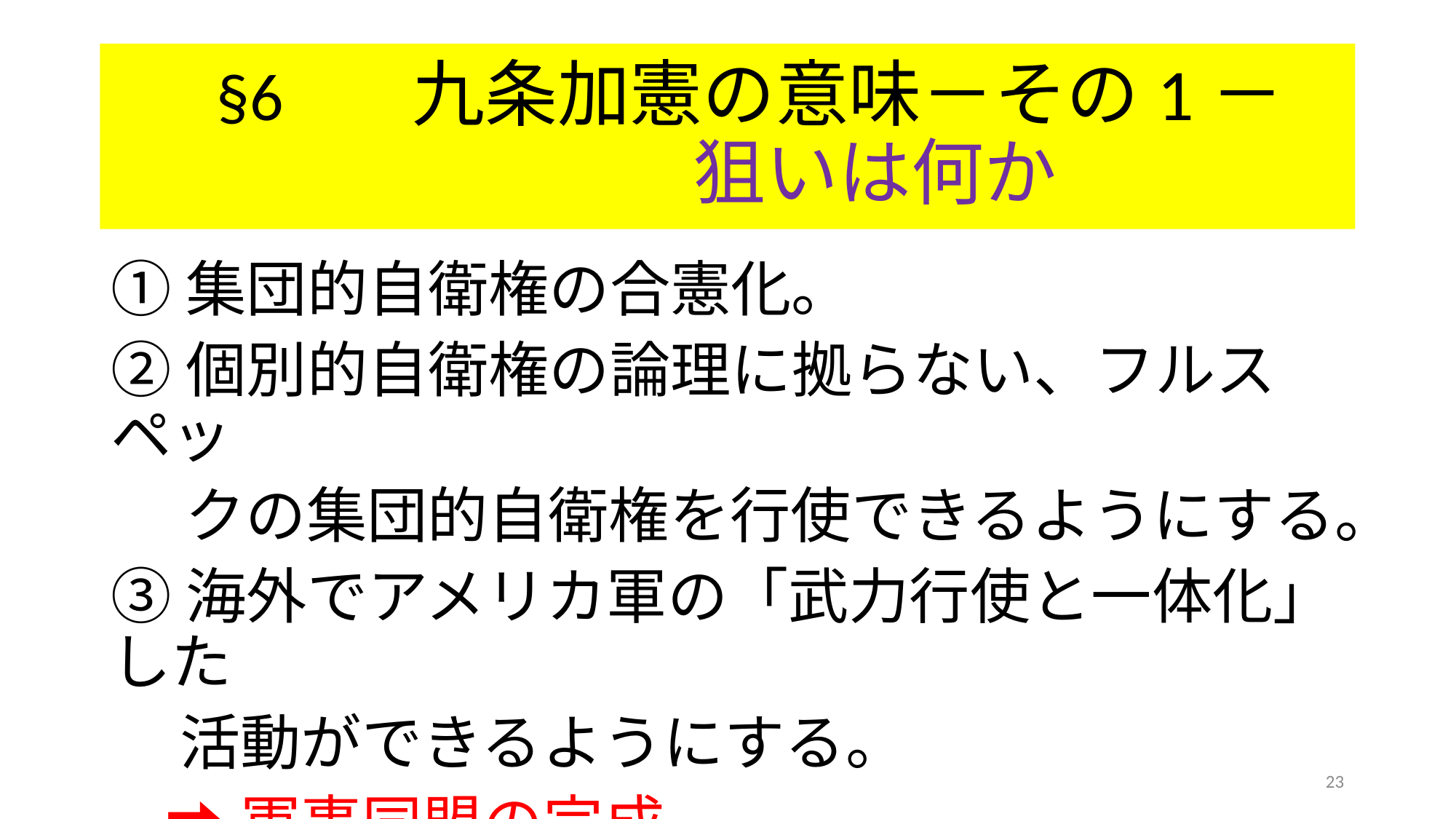

# §6   　九条加憲の意味－その1－ 　　　　　　　　狙いは何か
①集団的自衛権の合憲化。
②個別的自衛権の論理に拠らない、フルスペッ
　 クの集団的自衛権を行使できるようにする。
③海外でアメリカ軍の「武力行使と一体化」した
    活動ができるようにする。
    ➡軍事同盟の完成
23